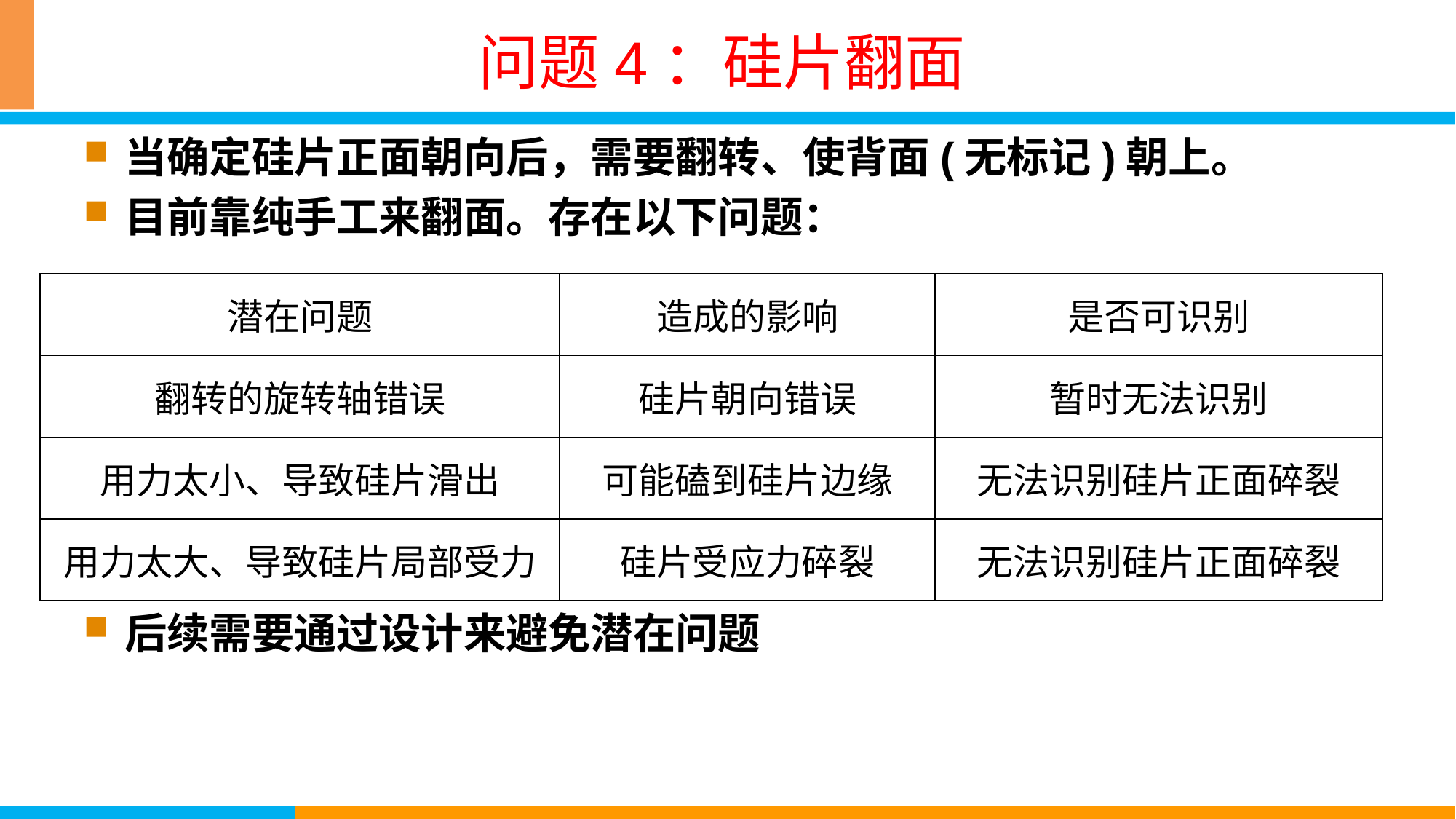

# 问题4：硅片翻面
当确定硅片正面朝向后，需要翻转、使背面(无标记)朝上。
目前靠纯手工来翻面。存在以下问题：

后续需要通过设计来避免潜在问题
| 潜在问题 | 造成的影响 | 是否可识别 |
| --- | --- | --- |
| 翻转的旋转轴错误 | 硅片朝向错误 | 暂时无法识别 |
| 用力太小、导致硅片滑出 | 可能磕到硅片边缘 | 无法识别硅片正面碎裂 |
| 用力太大、导致硅片局部受力 | 硅片受应力碎裂 | 无法识别硅片正面碎裂 |